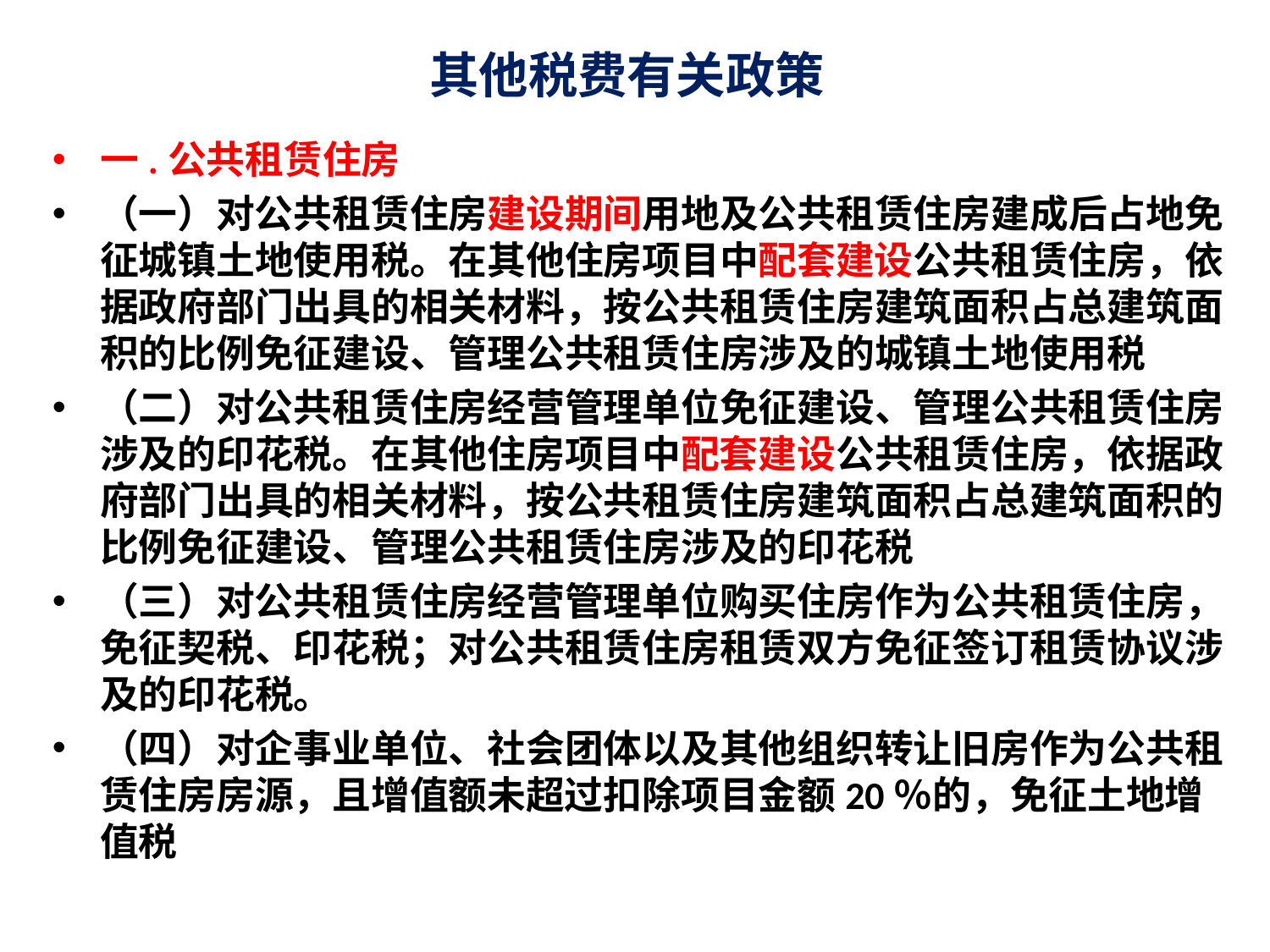

# 其他税费有关政策
一.公共租赁住房
（一）对公共租赁住房建设期间用地及公共租赁住房建成后占地免征城镇土地使用税。在其他住房项目中配套建设公共租赁住房，依据政府部门出具的相关材料，按公共租赁住房建筑面积占总建筑面积的比例免征建设、管理公共租赁住房涉及的城镇土地使用税
（二）对公共租赁住房经营管理单位免征建设、管理公共租赁住房涉及的印花税。在其他住房项目中配套建设公共租赁住房，依据政府部门出具的相关材料，按公共租赁住房建筑面积占总建筑面积的比例免征建设、管理公共租赁住房涉及的印花税
（三）对公共租赁住房经营管理单位购买住房作为公共租赁住房，免征契税、印花税；对公共租赁住房租赁双方免征签订租赁协议涉及的印花税。
（四）对企事业单位、社会团体以及其他组织转让旧房作为公共租赁住房房源，且增值额未超过扣除项目金额20％的，免征土地增值税